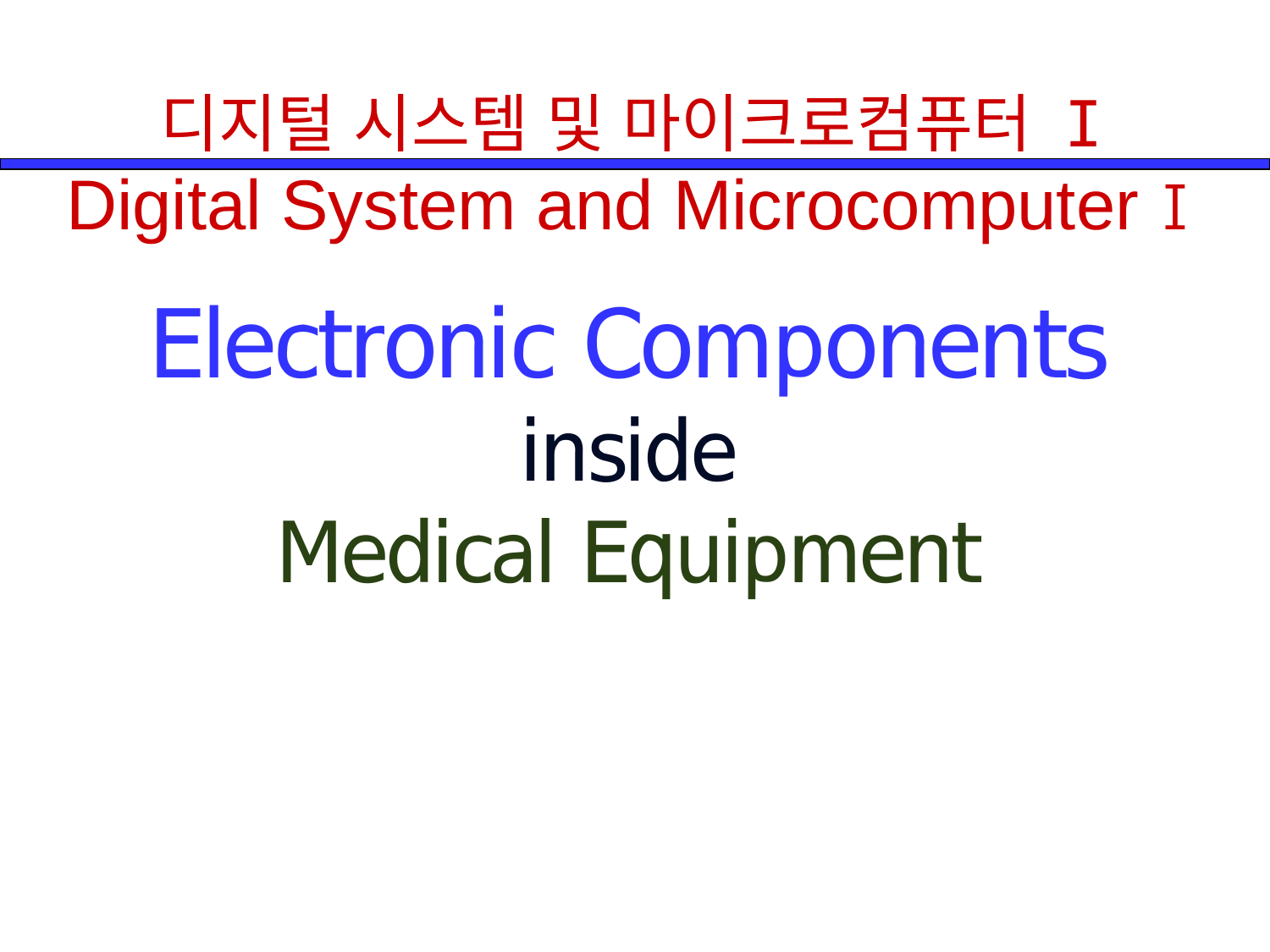

디지털 시스템 및 마이크로컴퓨터 I
Digital System and Microcomputer I
Electronic Components
inside
Medical Equipment